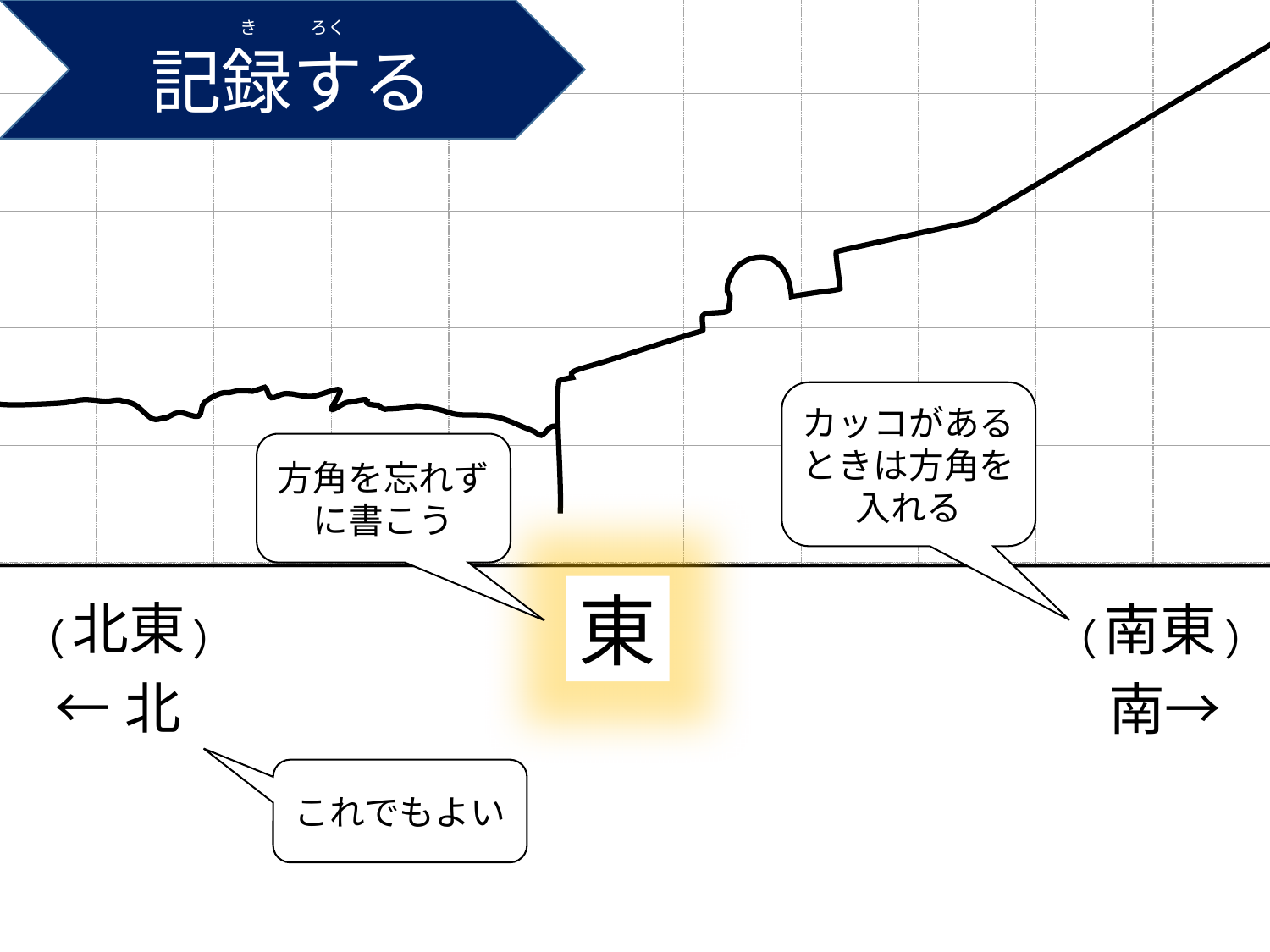

き　　　ろく
記録する

カッコがあるときは方角を入れる
方角を忘れずに書こう

東
北東
南東
（　　　）
（　　　）
←北
南→
※こぶし１個分が角度の約１０度
これでもよい